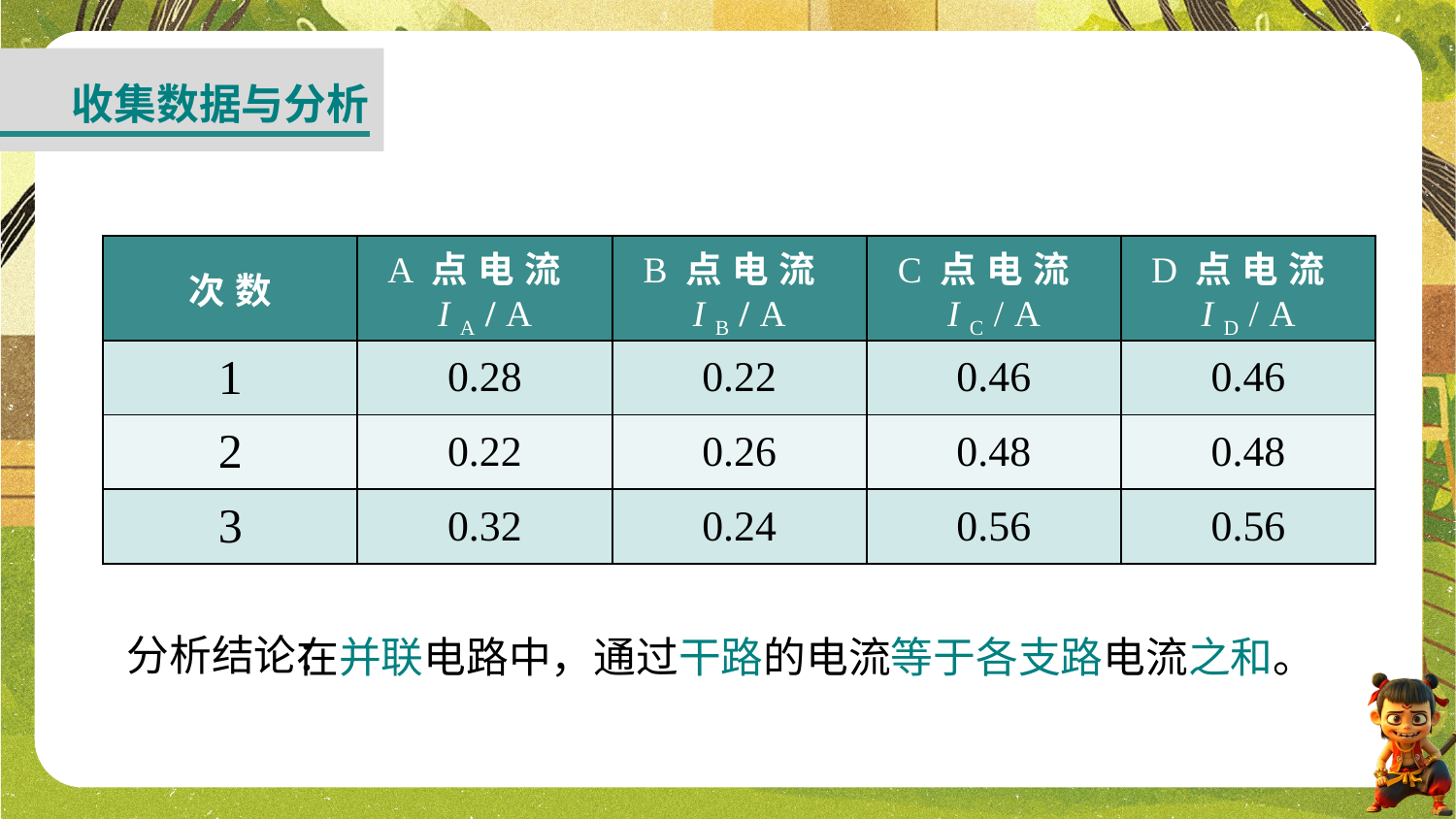

收集数据与分析
| 次数 | A点电流IA/A | B点电流IB/A | C点电流IC/A | D点电流ID/A |
| --- | --- | --- | --- | --- |
| 1 | 0.28 | 0.22 | 0.46 | 0.46 |
| 2 | 0.22 | 0.26 | 0.48 | 0.48 |
| 3 | 0.32 | 0.24 | 0.56 | 0.56 |
在并联电路中，通过干路的电流等于各支路电流之和。
分析结论：